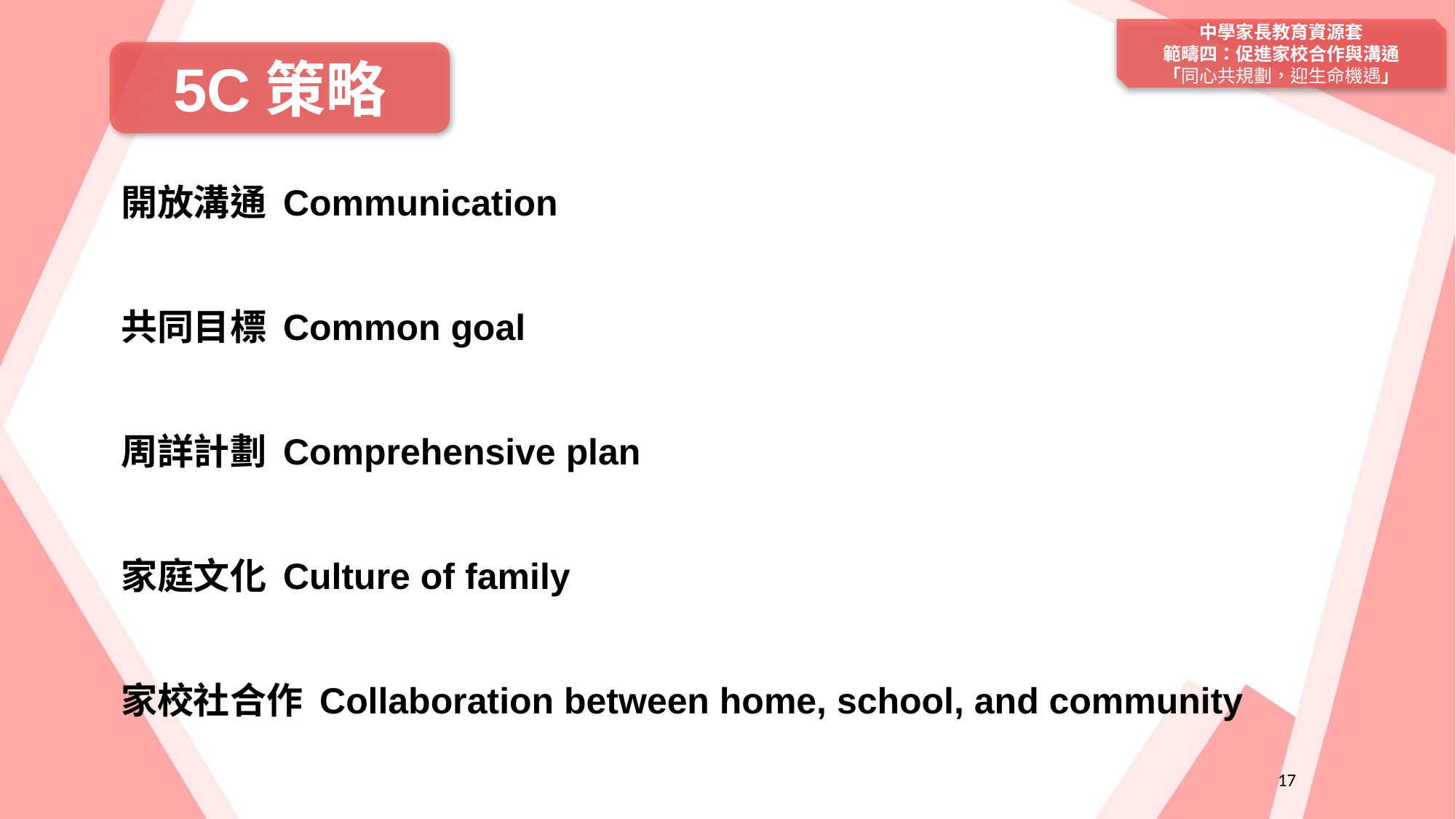

中學家長教育資源套
範疇四：促進家校合作與溝通
「同心共規劃，迎生命機遇」
5C策略
開放溝通 Communication
共同目標 Common goal
周詳計劃 Comprehensive plan
家庭文化 Culture of family
家校社合作 Collaboration between home, school, and community

17